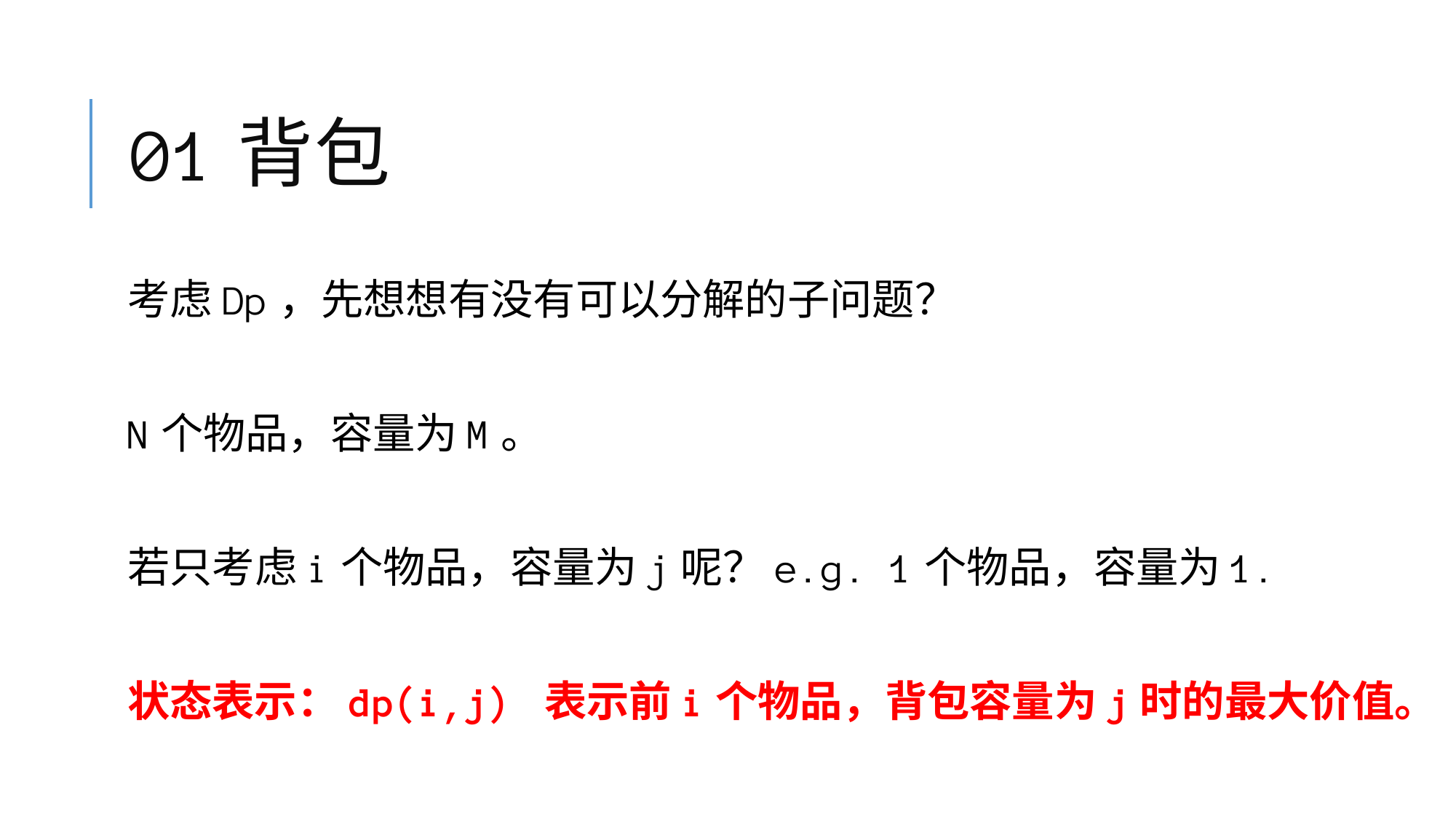

# 01背包
考虑Dp，先想想有没有可以分解的子问题？

N个物品，容量为M。

若只考虑i个物品，容量为j呢？e.g. 1个物品，容量为1.

状态表示：dp(i,j) 表示前i个物品，背包容量为j时的最大价值。